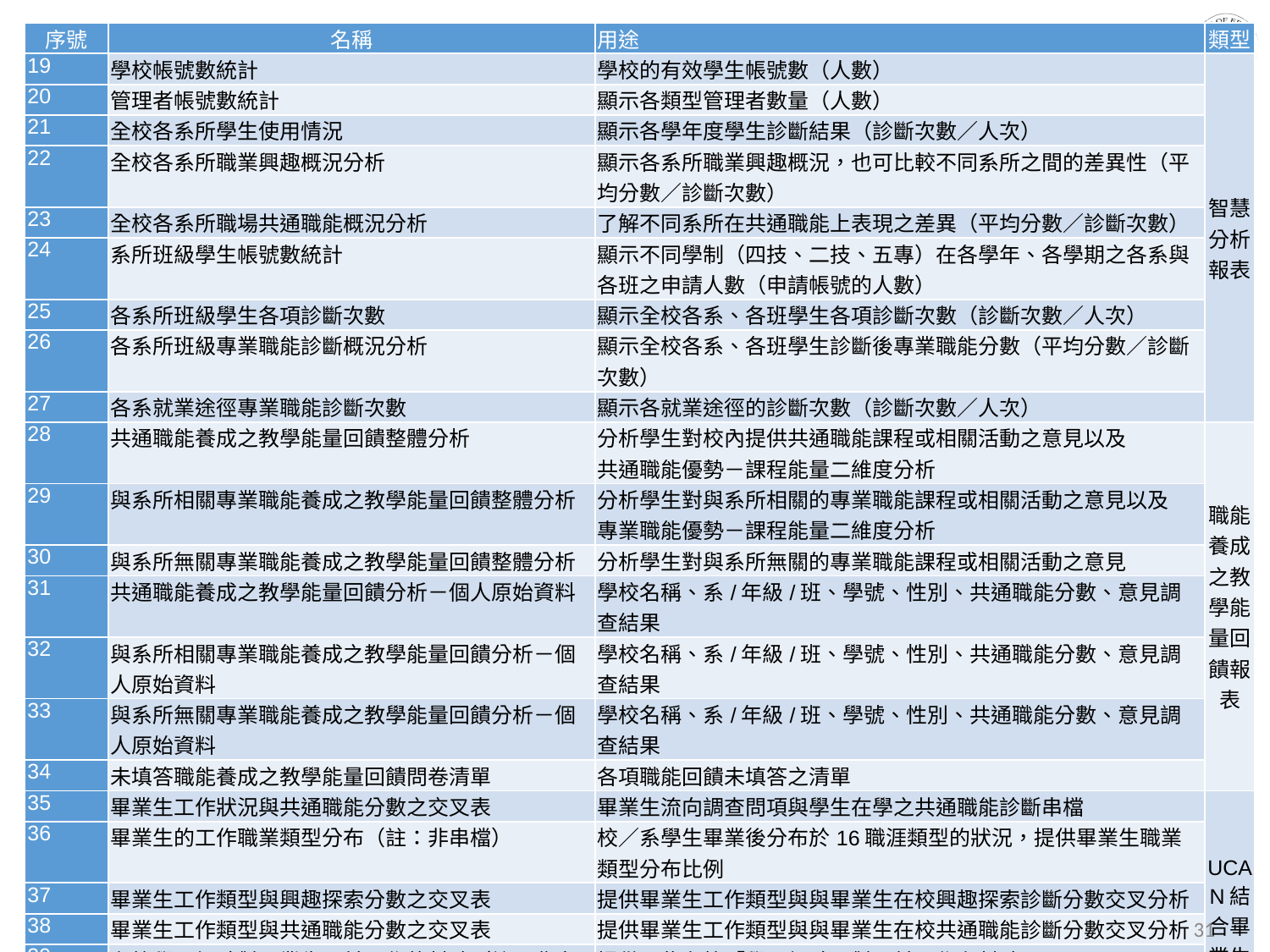

| 序號 | 名稱 | 用途 | 類型 |
| --- | --- | --- | --- |
| 19 | 學校帳號數統計 | 學校的有效學生帳號數（人數） | 智慧分析 報表 |
| 20 | 管理者帳號數統計 | 顯示各類型管理者數量（人數） |  |
| 21 | 全校各系所學生使用情況 | 顯示各學年度學生診斷結果（診斷次數／人次） |  |
| 22 | 全校各系所職業興趣概況分析 | 顯示各系所職業興趣概況，也可比較不同系所之間的差異性（平均分數／診斷次數） |  |
| 23 | 全校各系所職場共通職能概況分析 | 了解不同系所在共通職能上表現之差異（平均分數／診斷次數） |  |
| 24 | 系所班級學生帳號數統計 | 顯示不同學制（四技、二技、五專）在各學年、各學期之各系與各班之申請人數（申請帳號的人數） |  |
| 25 | 各系所班級學生各項診斷次數 | 顯示全校各系、各班學生各項診斷次數（診斷次數／人次） |  |
| 26 | 各系所班級專業職能診斷概況分析 | 顯示全校各系、各班學生診斷後專業職能分數（平均分數／診斷次數） |  |
| 27 | 各系就業途徑專業職能診斷次數 | 顯示各就業途徑的診斷次數（診斷次數／人次） |  |
| 28 | 共通職能養成之教學能量回饋整體分析 | 分析學生對校內提供共通職能課程或相關活動之意見以及 共通職能優勢－課程能量二維度分析 | 職能養成之教學能量回饋報表 |
| 29 | 與系所相關專業職能養成之教學能量回饋整體分析 | 分析學生對與系所相關的專業職能課程或相關活動之意見以及 專業職能優勢－課程能量二維度分析 |  |
| 30 | 與系所無關專業職能養成之教學能量回饋整體分析 | 分析學生對與系所無關的專業職能課程或相關活動之意見 |  |
| 31 | 共通職能養成之教學能量回饋分析－個人原始資料 | 學校名稱、系/年級/班、學號、性別、共通職能分數、意見調查結果 |  |
| 32 | 與系所相關專業職能養成之教學能量回饋分析－個人原始資料 | 學校名稱、系/年級/班、學號、性別、共通職能分數、意見調查結果 |  |
| 33 | 與系所無關專業職能養成之教學能量回饋分析－個人原始資料 | 學校名稱、系/年級/班、學號、性別、共通職能分數、意見調查結果 |  |
| 34 | 未填答職能養成之教學能量回饋問卷清單 | 各項職能回饋未填答之清單 |  |
| 35 | 畢業生工作狀況與共通職能分數之交叉表 | 畢業生流向調查問項與學生在學之共通職能診斷串檔 | UCAN結合畢業生流向調查報表 |
| 36 | 畢業生的工作職業類型分布（註：非串檔） | 校／系學生畢業後分布於16職涯類型的狀況，提供畢業生職業類型分布比例 |  |
| 37 | 畢業生工作類型與興趣探索分數之交叉表 | 提供畢業生工作類型與與畢業生在校興趣探索診斷分數交叉分析 |  |
| 38 | 畢業生工作類型與共通職能分數之交叉表 | 提供畢業生工作類型與與畢業生在校共通職能診斷分數交叉分析 |  |
| 39 | 在校學習經驗對畢業生目前工作的幫助（註：非串檔） | 提供哪些在校「學習經驗」對目前工作有幫助 |  |
| 40 | 畢業生工作所需的專業能力與專業職能分數之交叉表 | 提供畢業生目前專業能力與公司(主管)要求相符程度，與在校專業職能診斷分數交叉分析 |  |
| 41 | 畢業生工作內容與原就讀系所專業課程相符度與專業職能分數之交叉表 | 提供畢業生目前工作內容與原就讀系所專業訓練課程之相符程度，與在校專業職能診斷分數交叉分析 |  |
31
31